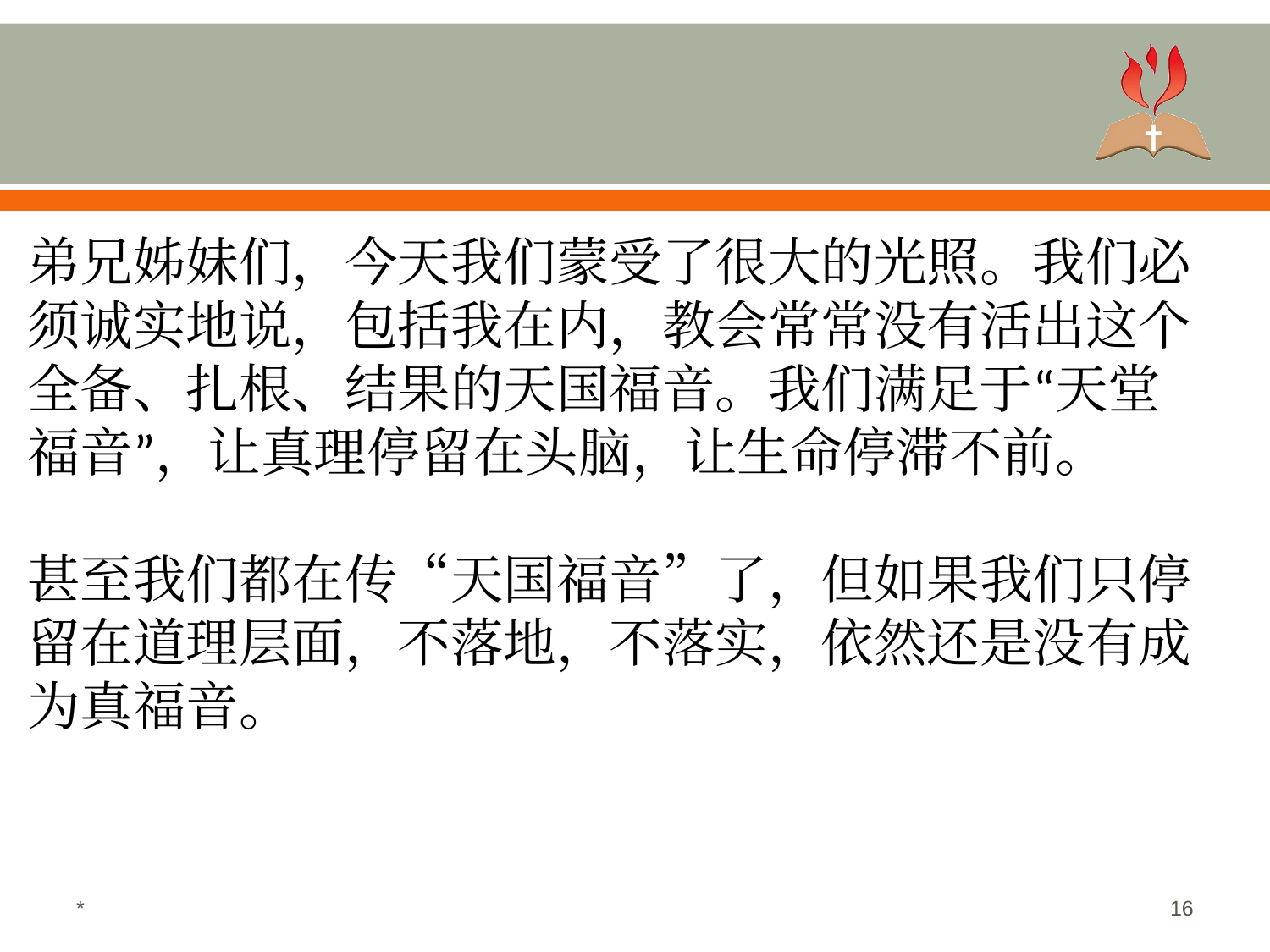

#
弟兄姊妹们，今天我们蒙受了很大的光照。我们必须诚实地说，包括我在内，教会常常没有活出这个全备、扎根、结果的天国福音。我们满足于“天堂福音”，让真理停留在头脑，让生命停滞不前。

甚至我们都在传“天国福音”了，但如果我们只停留在道理层面，不落地，不落实，依然还是没有成为真福音。

*
16